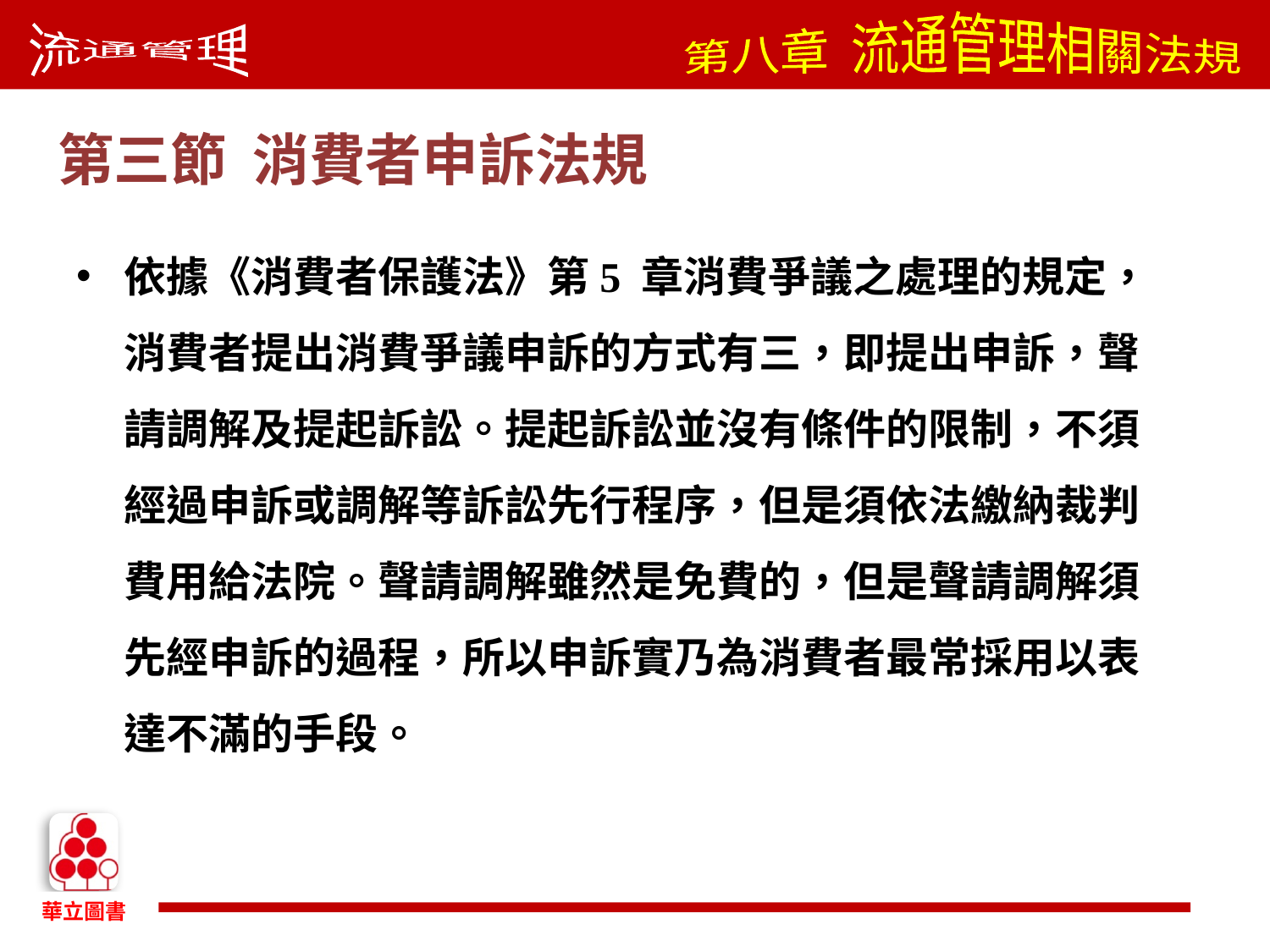

第三節  消費者申訴法規

依據《消費者保護法》第5 章消費爭議之處理的規定，消費者提出消費爭議申訴的方式有三，即提出申訴，聲請調解及提起訴訟。提起訴訟並沒有條件的限制，不須經過申訴或調解等訴訟先行程序，但是須依法繳納裁判費用給法院。聲請調解雖然是免費的，但是聲請調解須先經申訴的過程，所以申訴實乃為消費者最常採用以表達不滿的手段。